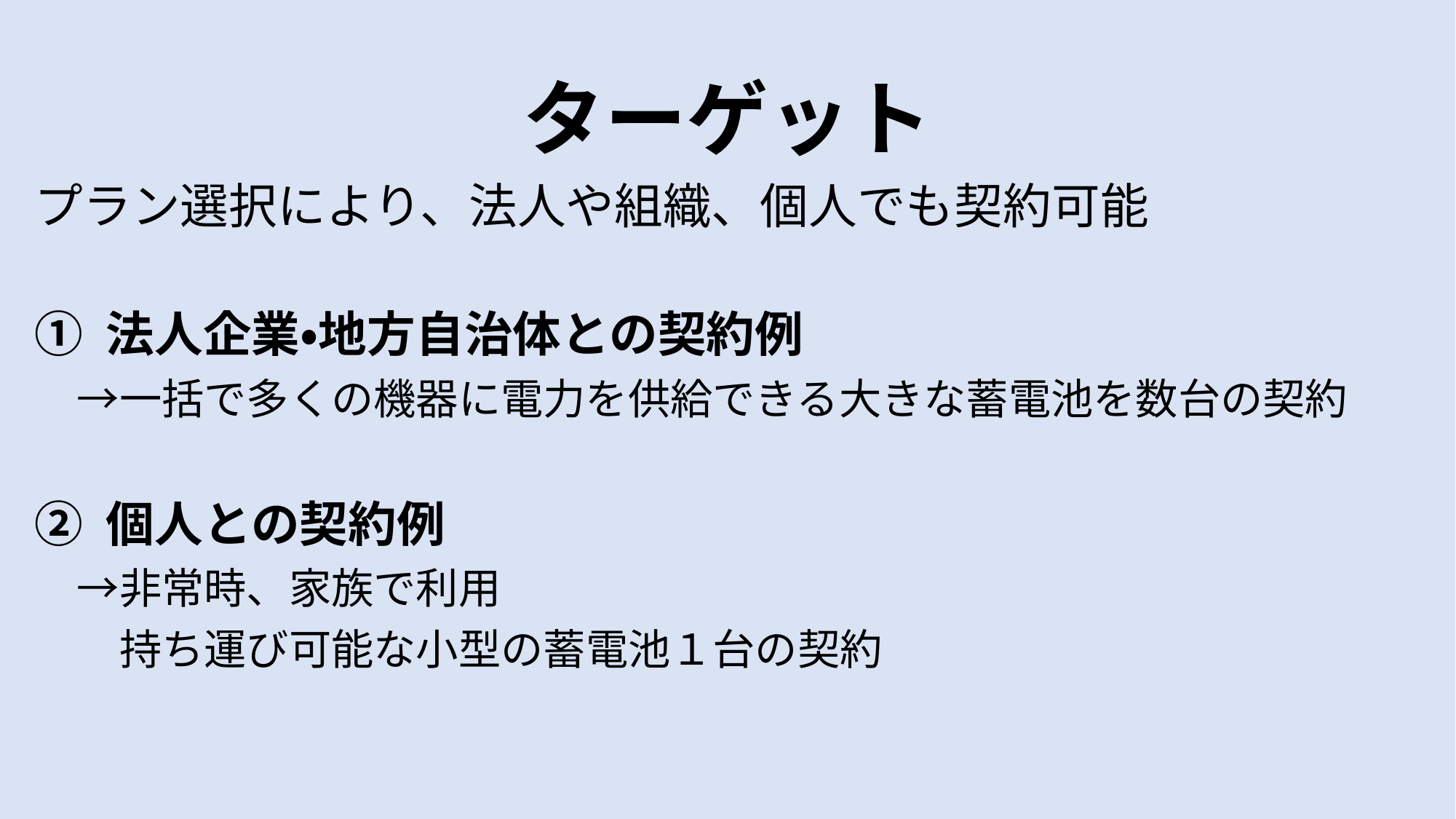

# ターゲット
プラン選択により、法人や組織、個人でも契約可能

① 法人企業・地方自治体との契約例
　→一括で多くの機器に電力を供給できる大きな蓄電池を数台の契約

② 個人との契約例
　→非常時、家族で利用
　　持ち運び可能な小型の蓄電池１台の契約